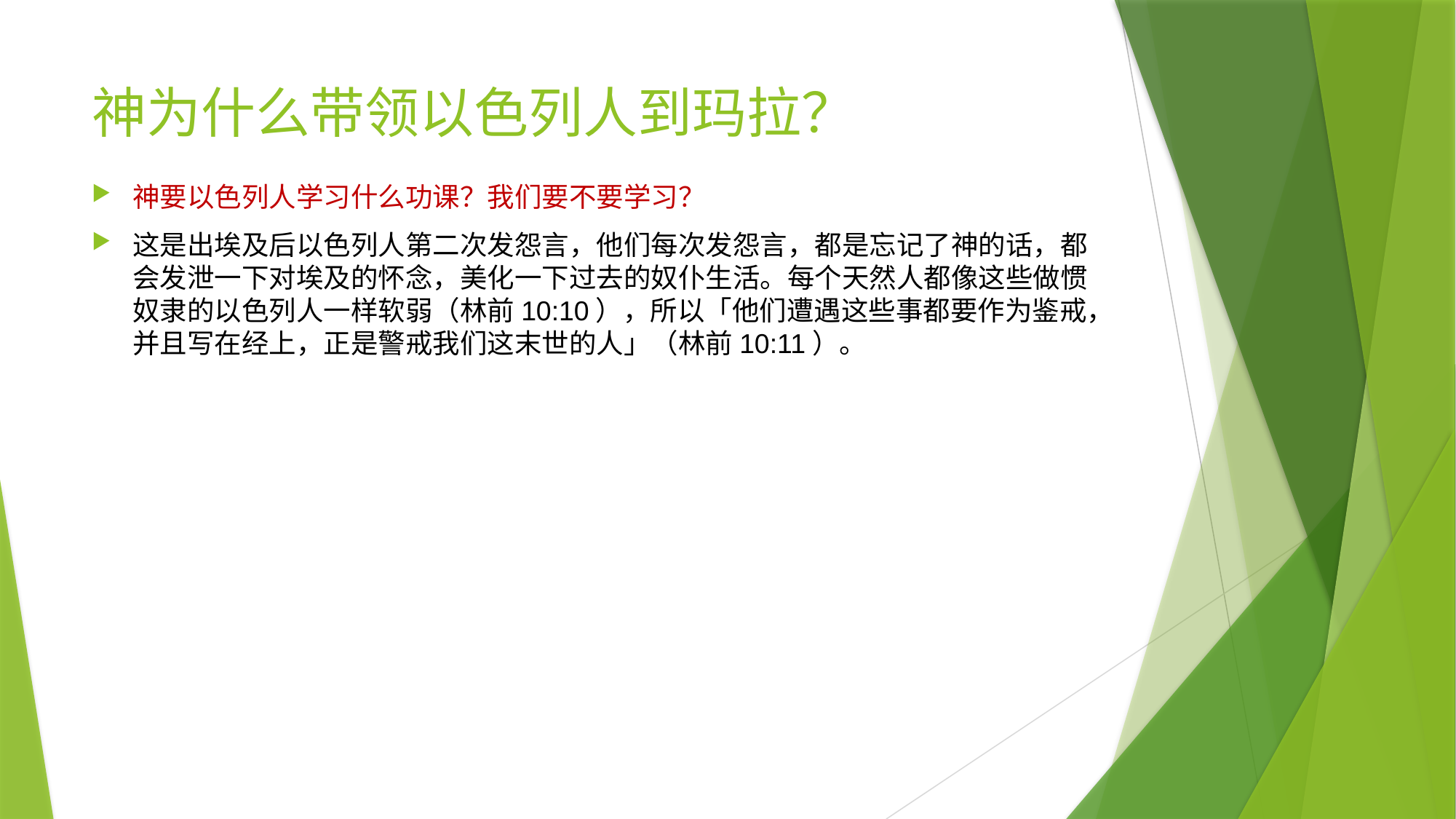

# 神为什么带领以色列人到玛拉？
神要以色列人学习什么功课？我们要不要学习？
这是出埃及后以色列人第二次发怨言，他们每次发怨言，都是忘记了神的话，都会发泄一下对埃及的怀念，美化一下过去的奴仆生活。每个天然人都像这些做惯奴隶的以色列人一样软弱（林前10:10），所以「他们遭遇这些事都要作为鉴戒，并且写在经上，正是警戒我们这末世的人」（林前10:11）。